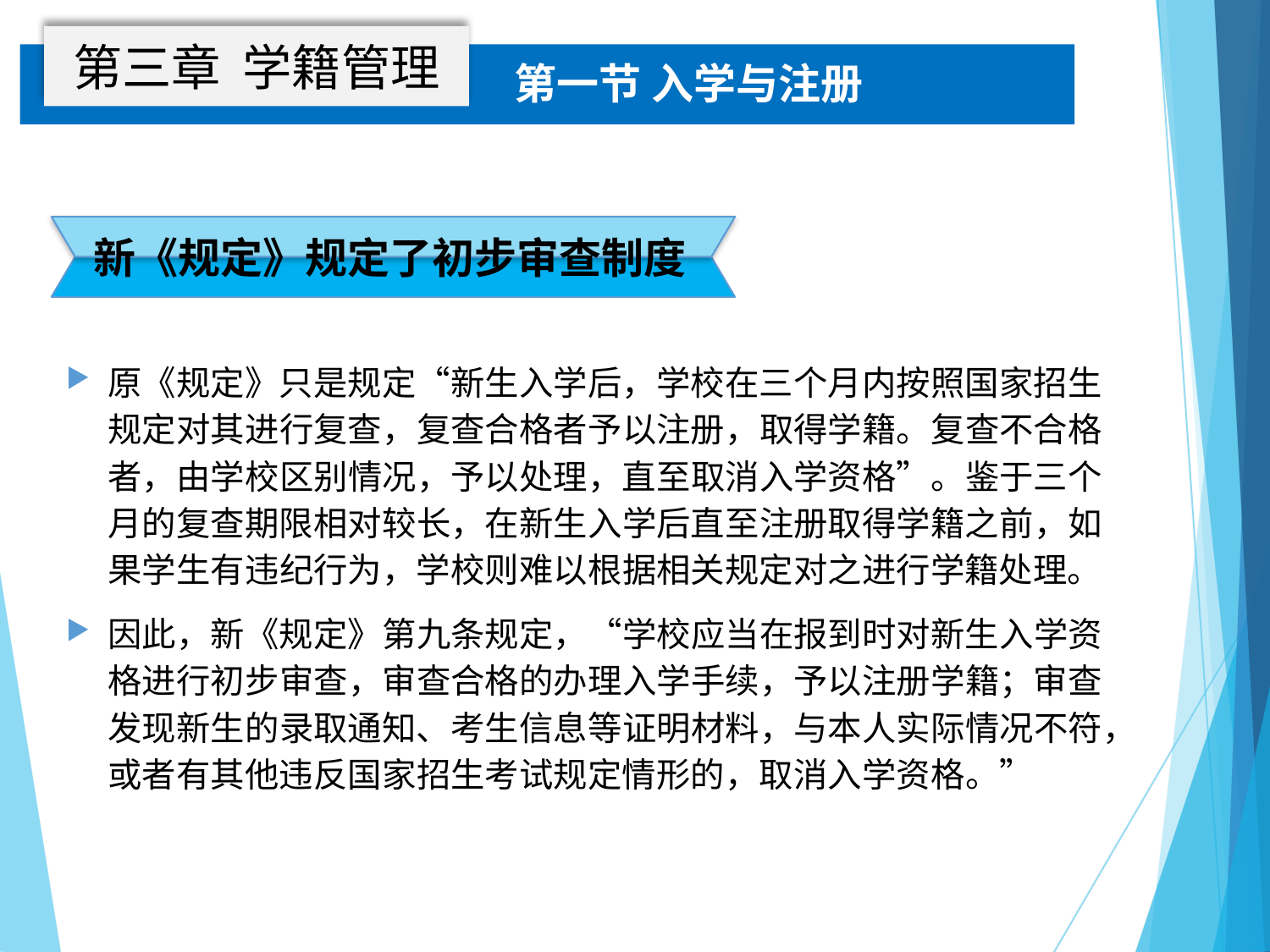

第三章  学籍管理
第一节 入学与注册

新《规定》规定了初步审查制度

原《规定》只是规定“新生入学后，学校在三个月内按照国家招生规定对其进行复查，复查合格者予以注册，取得学籍。复查不合格者，由学校区别情况，予以处理，直至取消入学资格”。鉴于三个月的复查期限相对较长，在新生入学后直至注册取得学籍之前，如果学生有违纪行为，学校则难以根据相关规定对之进行学籍处理。
因此，新《规定》第九条规定，“学校应当在报到时对新生入学资格进行初步审查，审查合格的办理入学手续，予以注册学籍；审查发现新生的录取通知、考生信息等证明材料，与本人实际情况不符，或者有其他违反国家招生考试规定情形的，取消入学资格。”